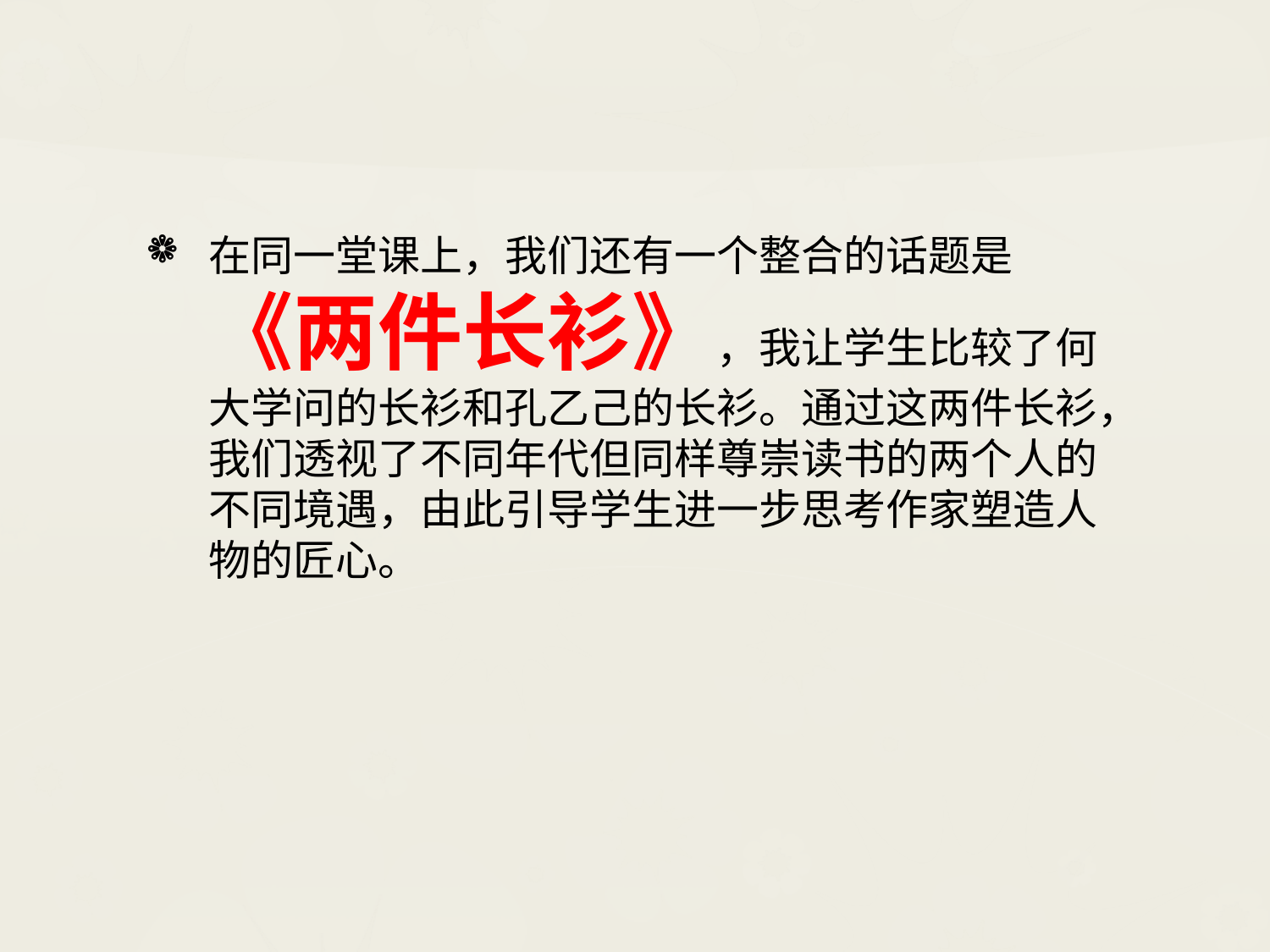

#
在同一堂课上，我们还有一个整合的话题是《两件长衫》，我让学生比较了何大学问的长衫和孔乙己的长衫。通过这两件长衫，我们透视了不同年代但同样尊崇读书的两个人的不同境遇，由此引导学生进一步思考作家塑造人物的匠心。